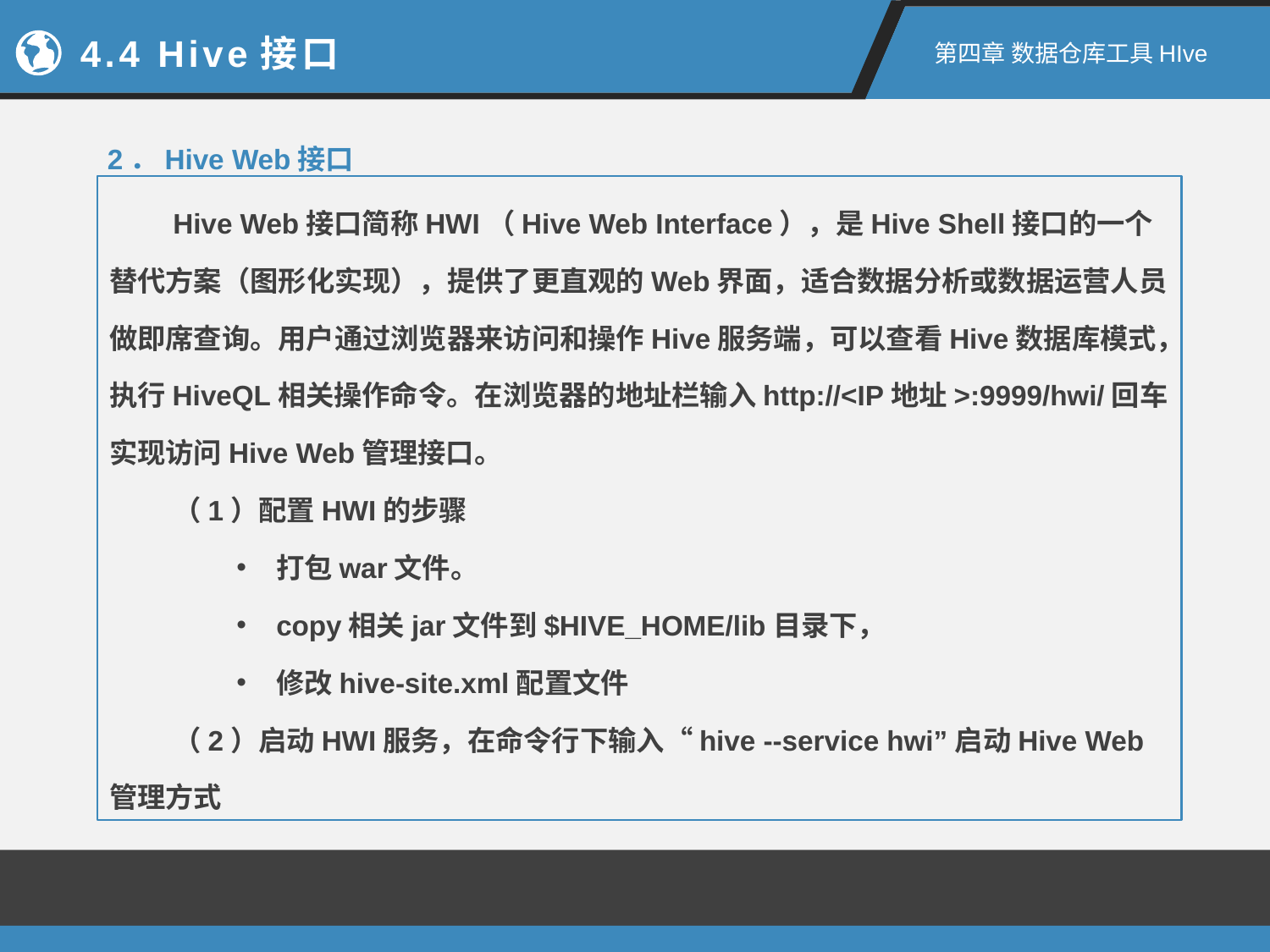

4.4 Hive接口

第四章 数据仓库工具HIve
2．Hive Web接口
Hive Web接口简称HWI（Hive Web Interface），是Hive Shell接口的一个替代方案（图形化实现），提供了更直观的Web界面，适合数据分析或数据运营人员做即席查询。用户通过浏览器来访问和操作Hive服务端，可以查看Hive数据库模式，执行HiveQL相关操作命令。在浏览器的地址栏输入http://<IP地址>:9999/hwi/回车实现访问Hive Web管理接口。
（1）配置HWI的步骤
打包war文件。
copy相关jar文件到$HIVE_HOME/lib目录下，
修改hive-site.xml配置文件
（2）启动HWI服务，在命令行下输入“hive --service hwi”启动Hive Web管理方式